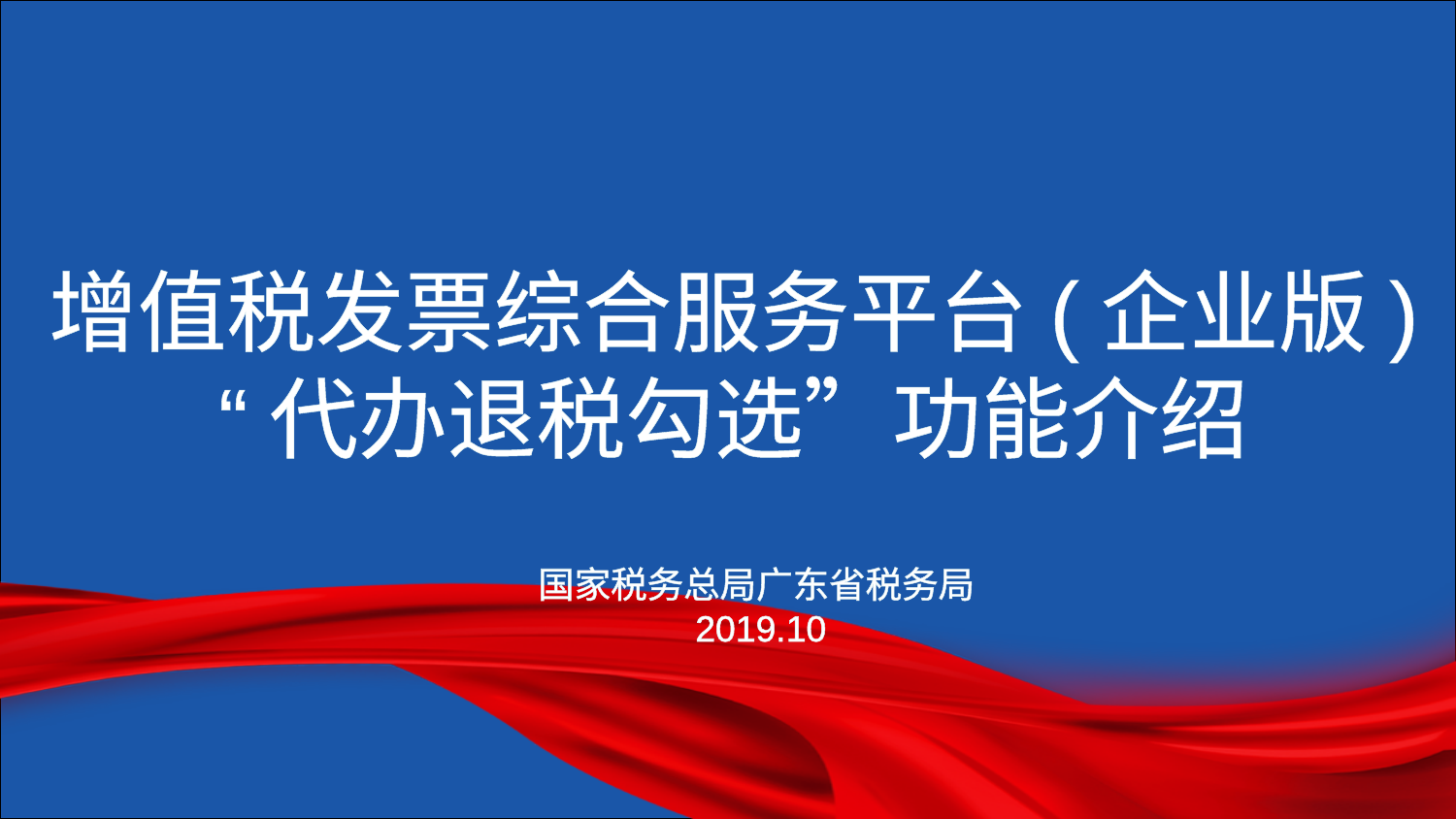

增值税发票综合服务平台(企业版) “代办退税勾选”功能介绍
国家税务总局广东省税务局2019.10